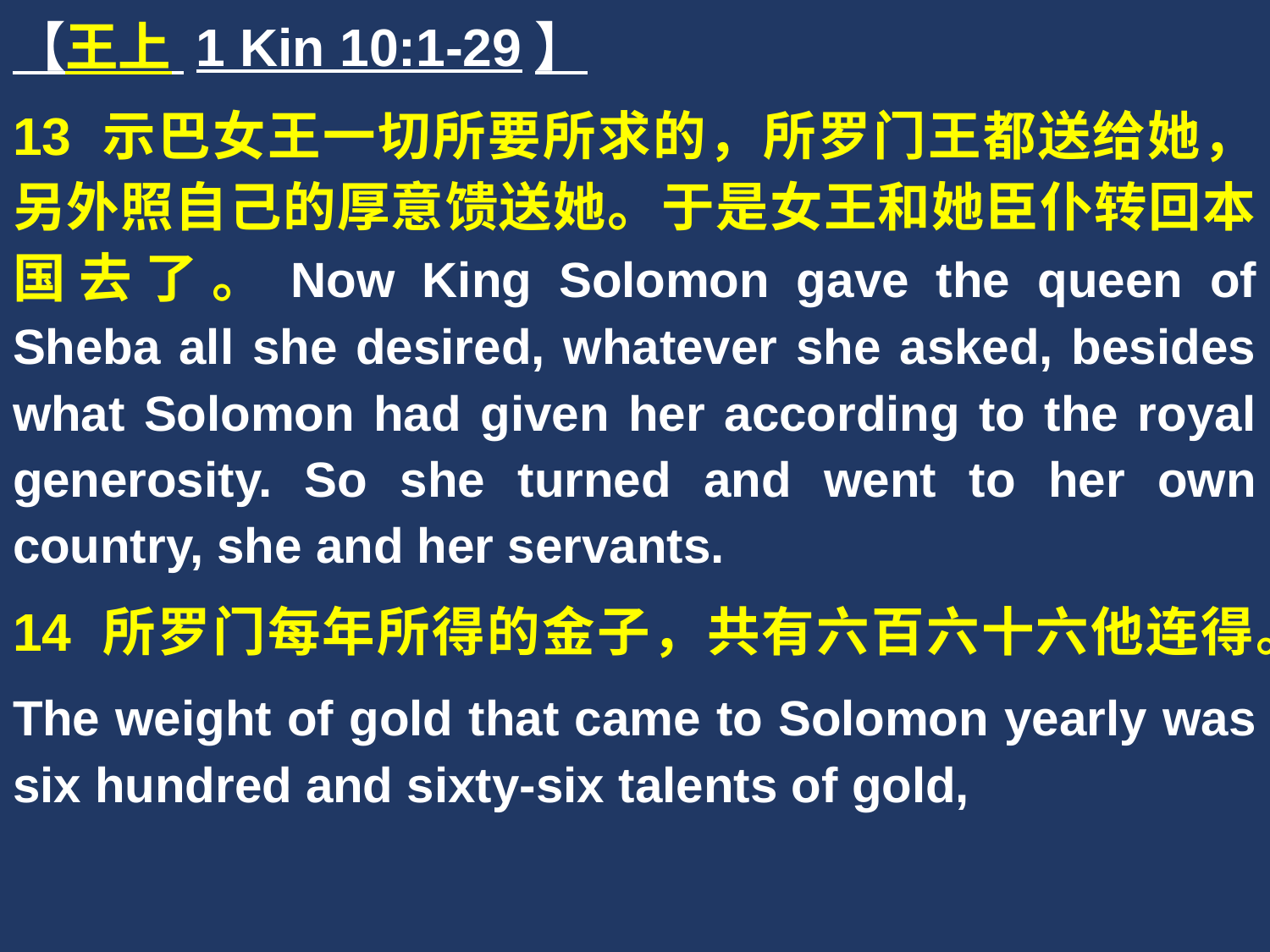

【王上 1 Kin 10:1-29】
13 示巴女王一切所要所求的，所罗门王都送给她，另外照自己的厚意馈送她。于是女王和她臣仆转回本国去了。Now King Solomon gave the queen of Sheba all she desired, whatever she asked, besides what Solomon had given her according to the royal generosity. So she turned and went to her own country, she and her servants.
14 所罗门每年所得的金子，共有六百六十六他连得。
The weight of gold that came to Solomon yearly was six hundred and sixty-six talents of gold,